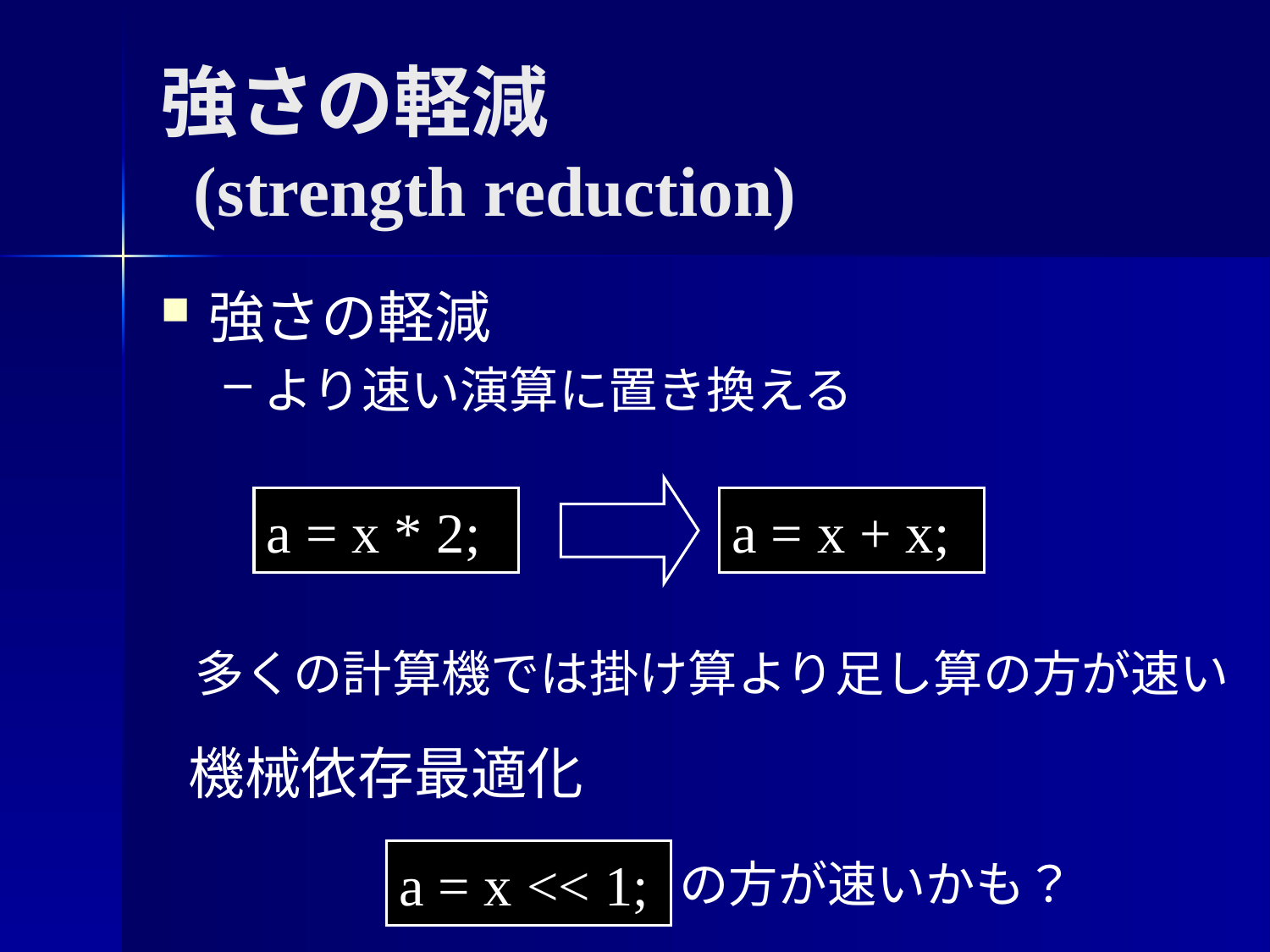

強さの軽減
 (strength reduction)
強さの軽減
より速い演算に置き換える

a = x + x;
a = x * 2;
多くの計算機では掛け算より足し算の方が速い
機械依存最適化
a = x << 1;
の方が速いかも？